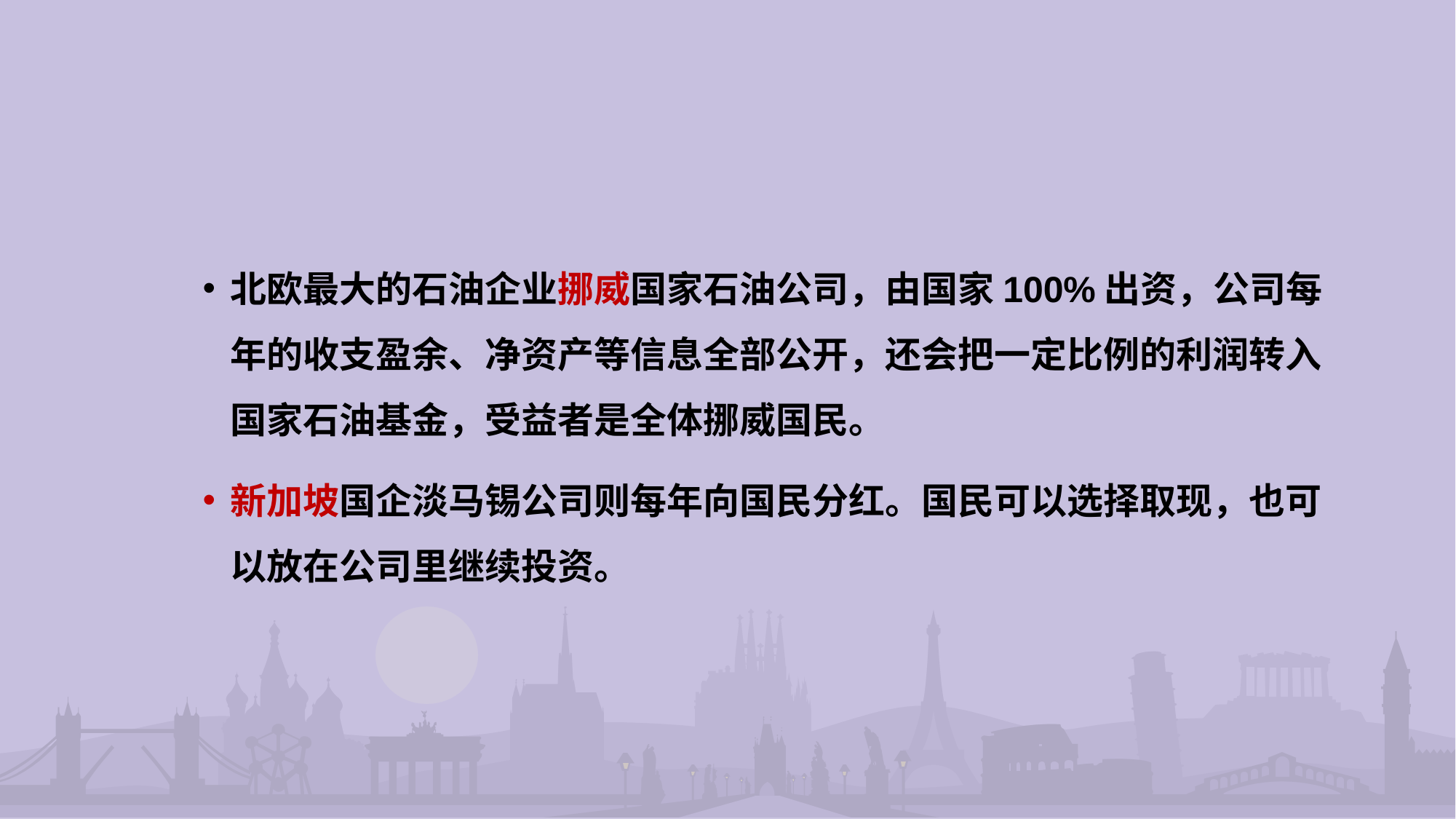

北欧最大的石油企业挪威国家石油公司，由国家100%出资，公司每年的收支盈余、净资产等信息全部公开，还会把一定比例的利润转入国家石油基金，受益者是全体挪威国民。
新加坡国企淡马锡公司则每年向国民分红。国民可以选择取现，也可以放在公司里继续投资。